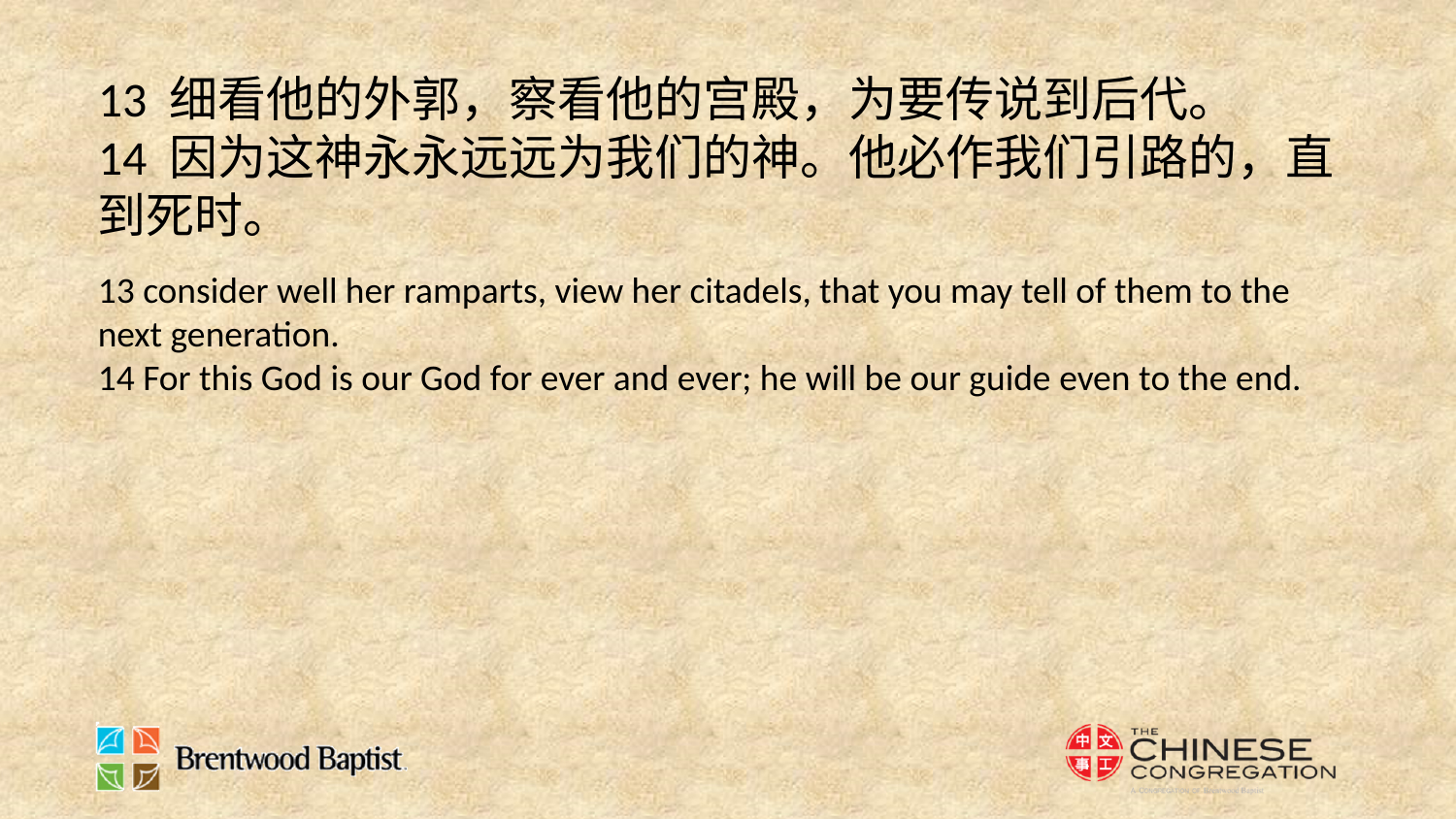

13 细看他的外郭，察看他的宫殿，为要传说到后代。
14 因为这神永永远远为我们的神。他必作我们引路的，直到死时。

13 consider well her ramparts, view her citadels, that you may tell of them to the next generation.
14 For this God is our God for ever and ever; he will be our guide even to the end.